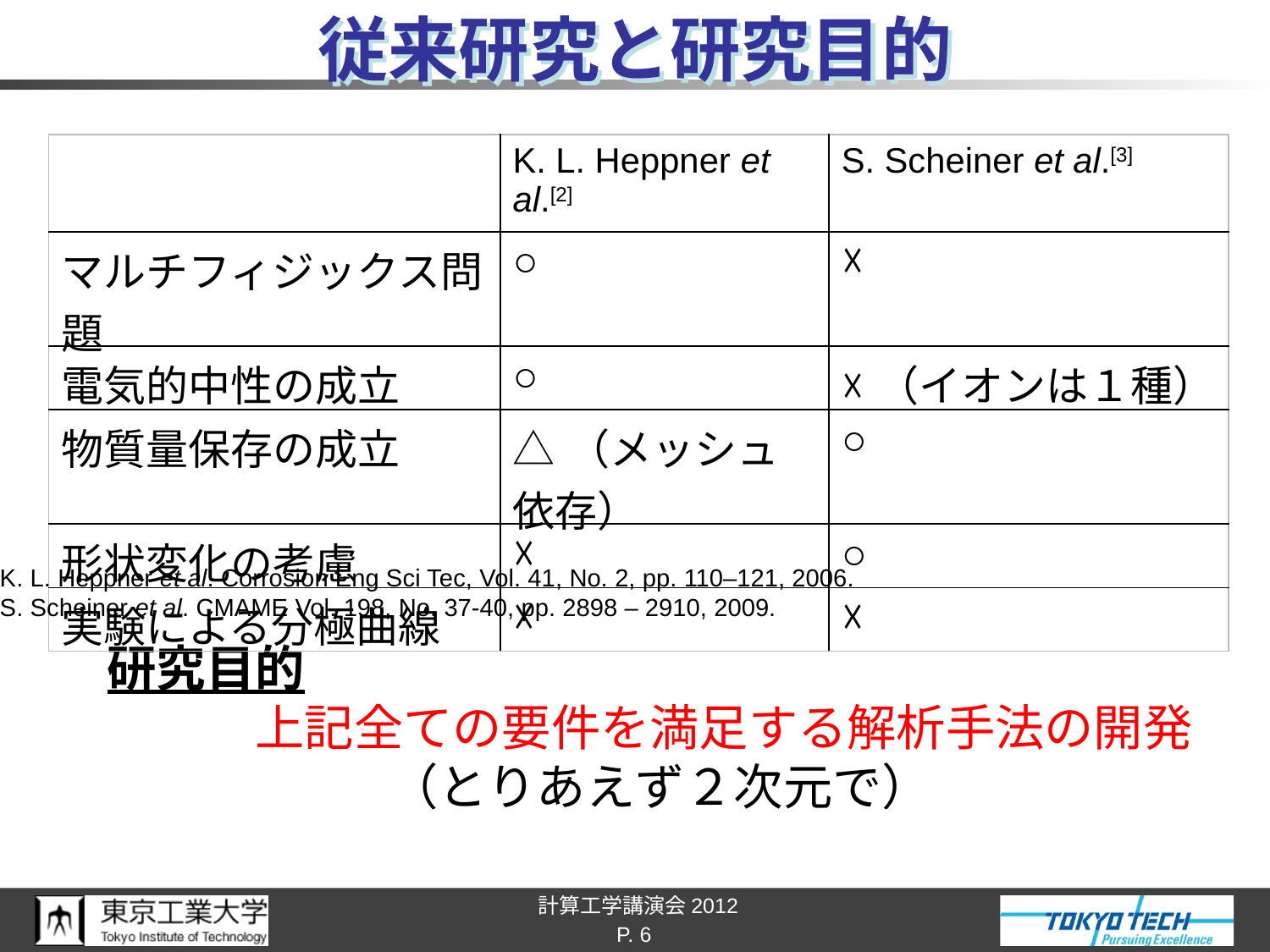

# 従来研究と研究目的
|  | K. L. Heppner et al.[2] | S. Scheiner et al.[3] |
| --- | --- | --- |
| マルチフィジックス問題 | ○ | ☓ |
| 電気的中性の成立 | ○ | ☓（イオンは１種） |
| 物質量保存の成立 | △（メッシュ依存） | ○ |
| 形状変化の考慮 | ☓ | ○ |
| 実験による分極曲線 | ☓ | ☓ |
[2] K. L. Heppner et al. Corrosion Eng Sci Tec, Vol. 41, No. 2, pp. 110–121, 2006.
[3] S. Scheiner et al. CMAME Vol. 198, No. 37-40, pp. 2898 – 2910, 2009.
研究目的
　　　上記全ての要件を満足する解析手法の開発
（とりあえず２次元で）
P. 6